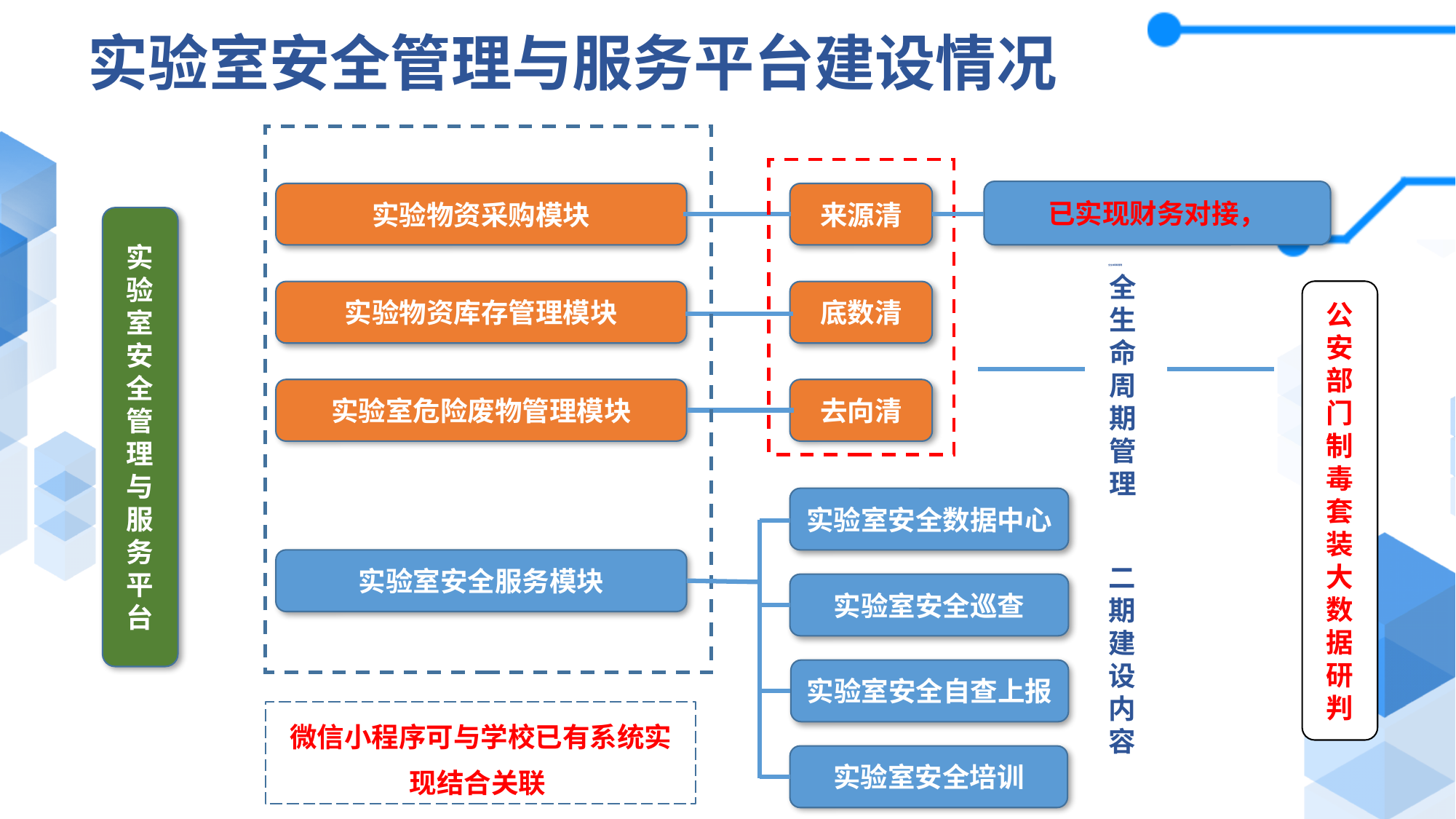

实验室安全管理与服务平台建设情况

已实现财务对接，
实验物资采购模块
来源清
实验室安全管理与服务平台
全生命周期管理
全生命周期管理
公安部门制毒套装大数据研判
实验物资库存管理模块
底数清
实验室危险废物管理模块
去向清
实验室安全数据中心
实验室安全服务模块
二期建设内容
实验室安全巡查
实验室安全自查上报
微信小程序可与学校已有系统实现结合关联
实验室安全培训